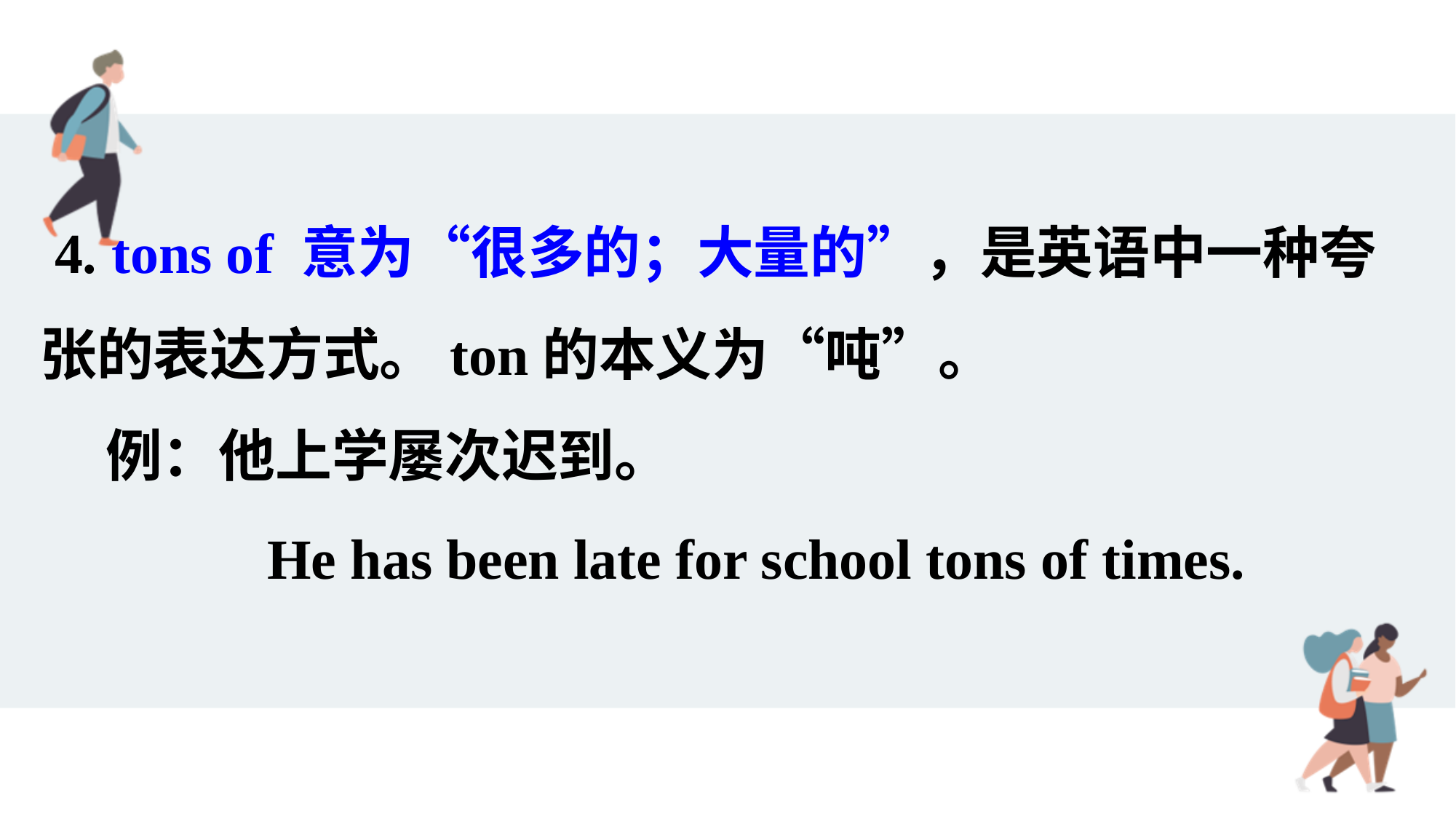

4. tons of 意为“很多的；大量的”，是英语中一种夸张的表达方式。ton的本义为“吨”。
    例：他上学屡次迟到。
                He has been late for school tons of times.